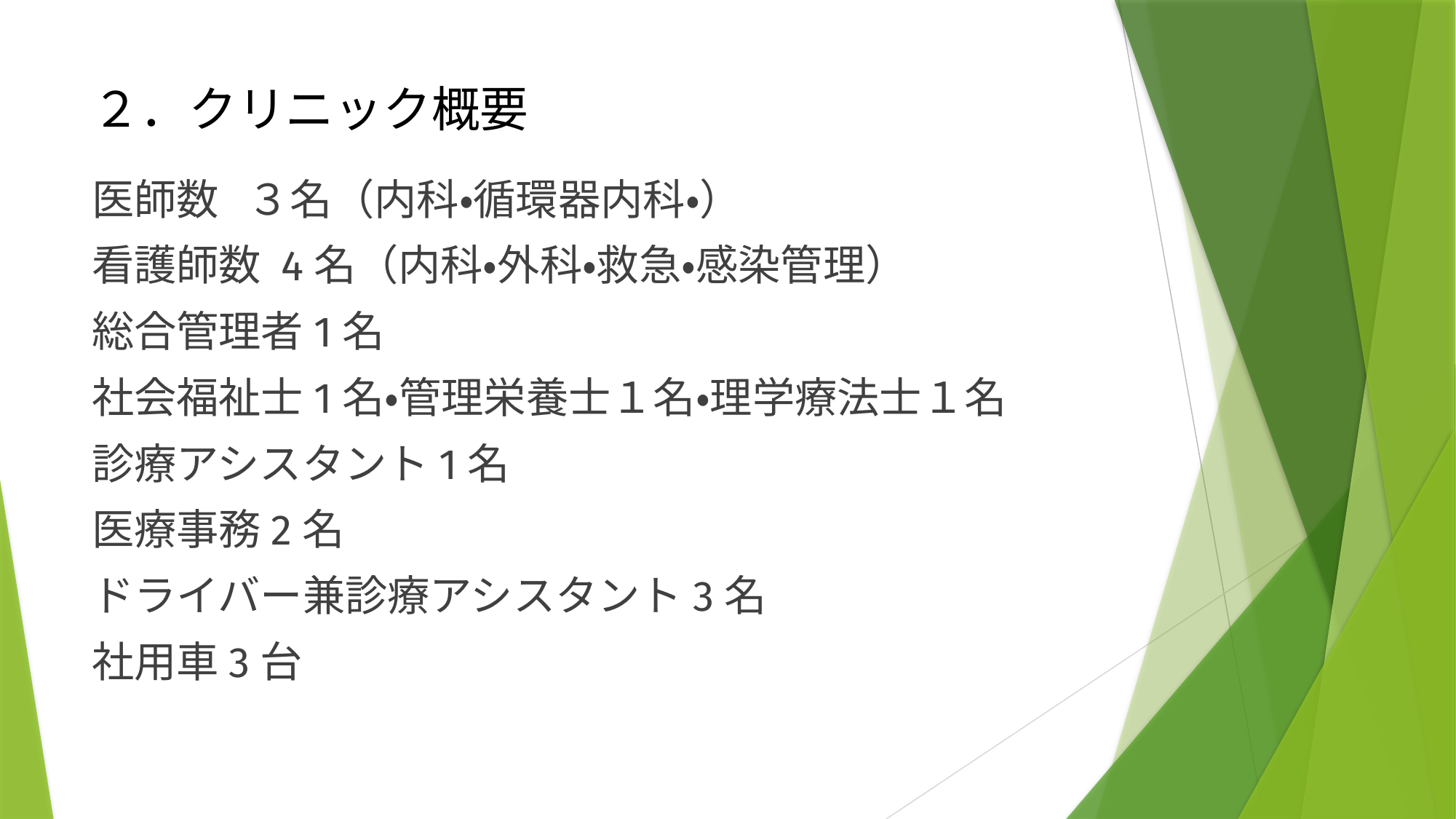

# ２．クリニック概要
医師数   ３名（内科・循環器内科・）
看護師数 4名（内科・外科・救急・感染管理）
総合管理者1名
社会福祉士1名・管理栄養士１名・理学療法士１名
診療アシスタント1名
医療事務2名
ドライバー兼診療アシスタント3名
社用車3台